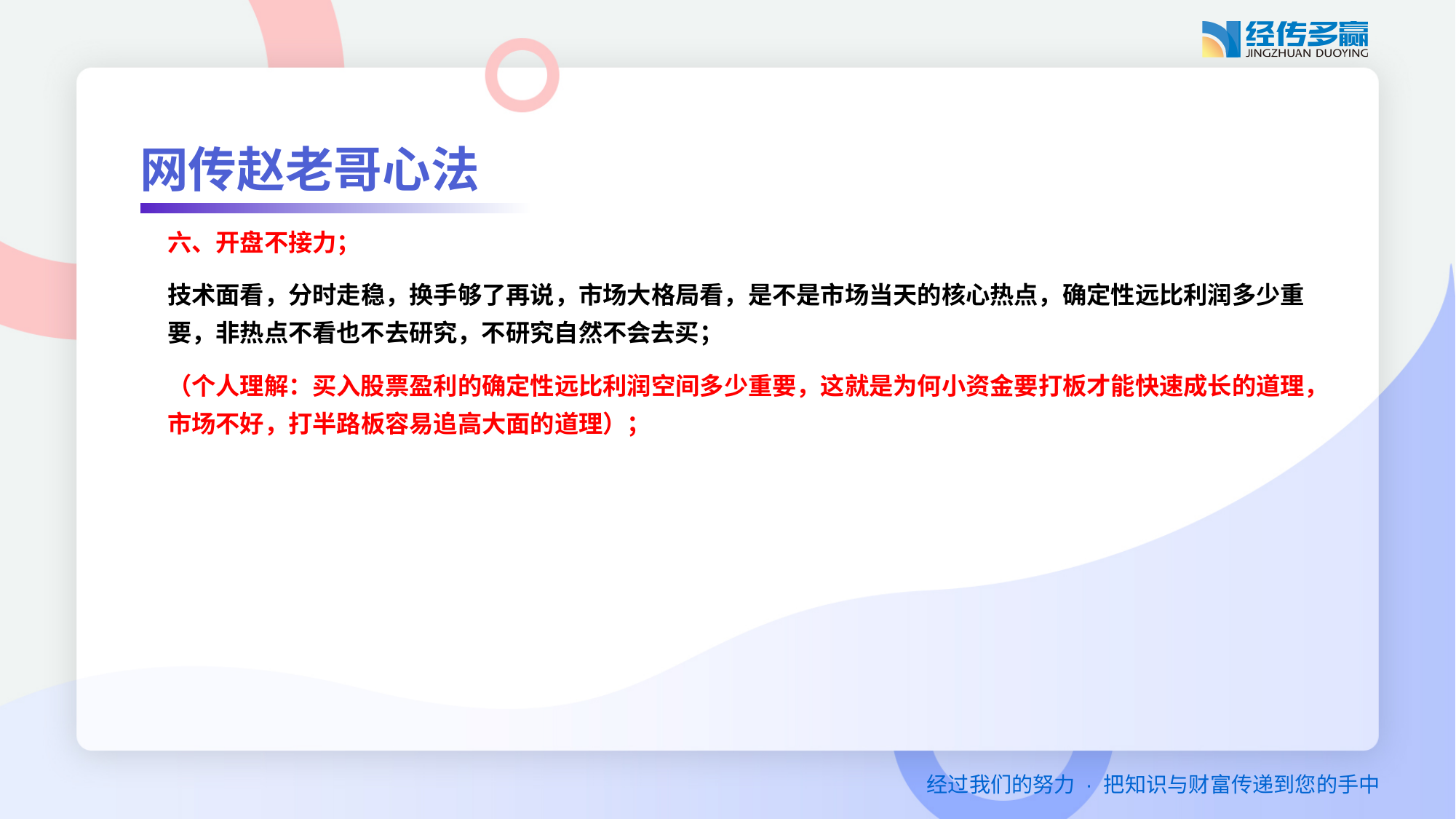

网传赵老哥心法

六、开盘不接力；
技术面看，分时走稳，换手够了再说，市场大格局看，是不是市场当天的核心热点，确定性远比利润多少重要，非热点不看也不去研究，不研究自然不会去买；
（个人理解：买入股票盈利的确定性远比利润空间多少重要，这就是为何小资金要打板才能快速成长的道理，市场不好，打半路板容易追高大面的道理）；